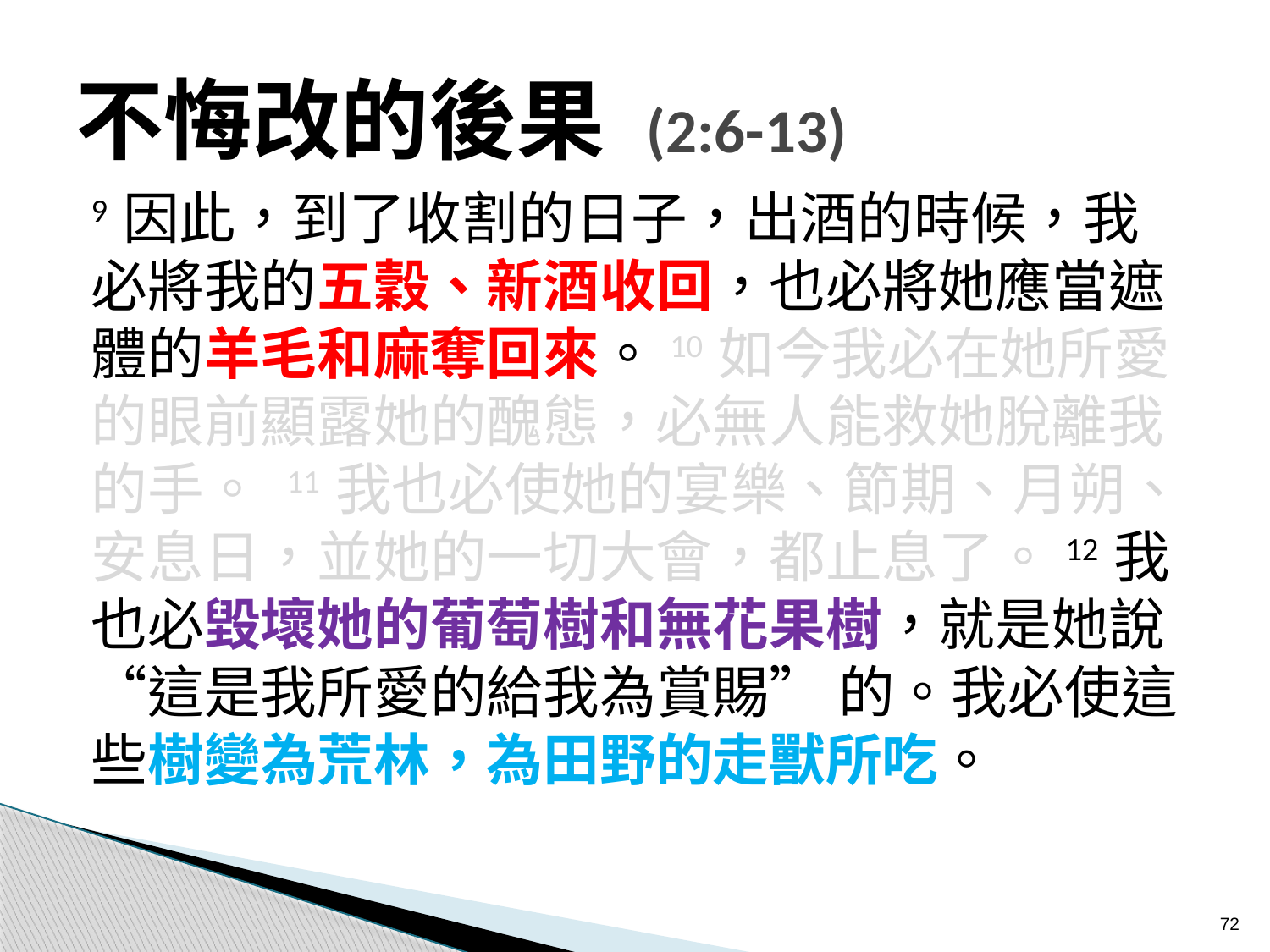

# 不悔改的後果 (2:6-13)
9 因此，到了收割的日子，出酒的時候，我必將我的五穀、新酒收回，也必將她應當遮體的羊毛和麻奪回來。10 如今我必在她所愛的眼前顯露她的醜態，必無人能救她脫離我的手。 11 我也必使她的宴樂、節期、月朔、安息日，並她的一切大會，都止息了。12 我也必毀壞她的葡萄樹和無花果樹，就是她說 “這是我所愛的給我為賞賜” 的。我必使這些樹變為荒林，為田野的走獸所吃。
72